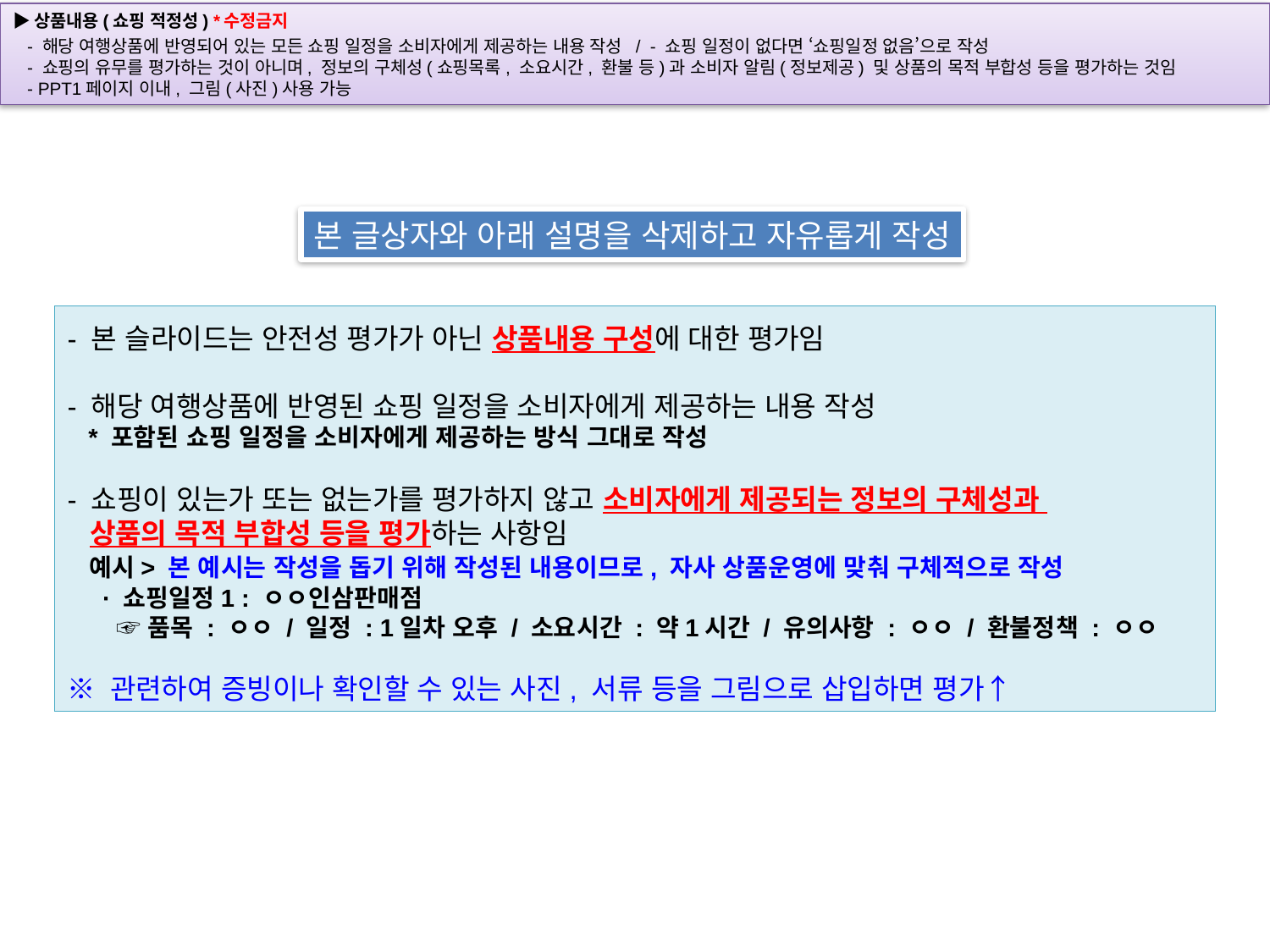

본 글상자와 아래 설명을 삭제하고 자유롭게 작성

- 본 슬라이드는 안전성 평가가 아닌 상품내용 구성에 대한 평가임

- 해당 여행상품에 반영된 쇼핑 일정을 소비자에게 제공하는 내용 작성
   * 포함된 쇼핑 일정을 소비자에게 제공하는 방식 그대로 작성

- 쇼핑이 있는가 또는 없는가를 평가하지 않고 소비자에게 제공되는 정보의 구체성과
  상품의 목적 부합성 등을 평가하는 사항임
   예시> 본 예시는 작성을 돕기 위해 작성된 내용이므로, 자사 상품운영에 맞춰 구체적으로 작성
     · 쇼핑일정1 : ㅇㅇ인삼판매점
       ☞ 품목 : ㅇㅇ / 일정 : 1일차 오후 / 소요시간 : 약1시간 / 유의사항 : ㅇㅇ / 환불정책 : ㅇㅇ

※ 관련하여 증빙이나 확인할 수 있는 사진, 서류 등을 그림으로 삽입하면 평가↑